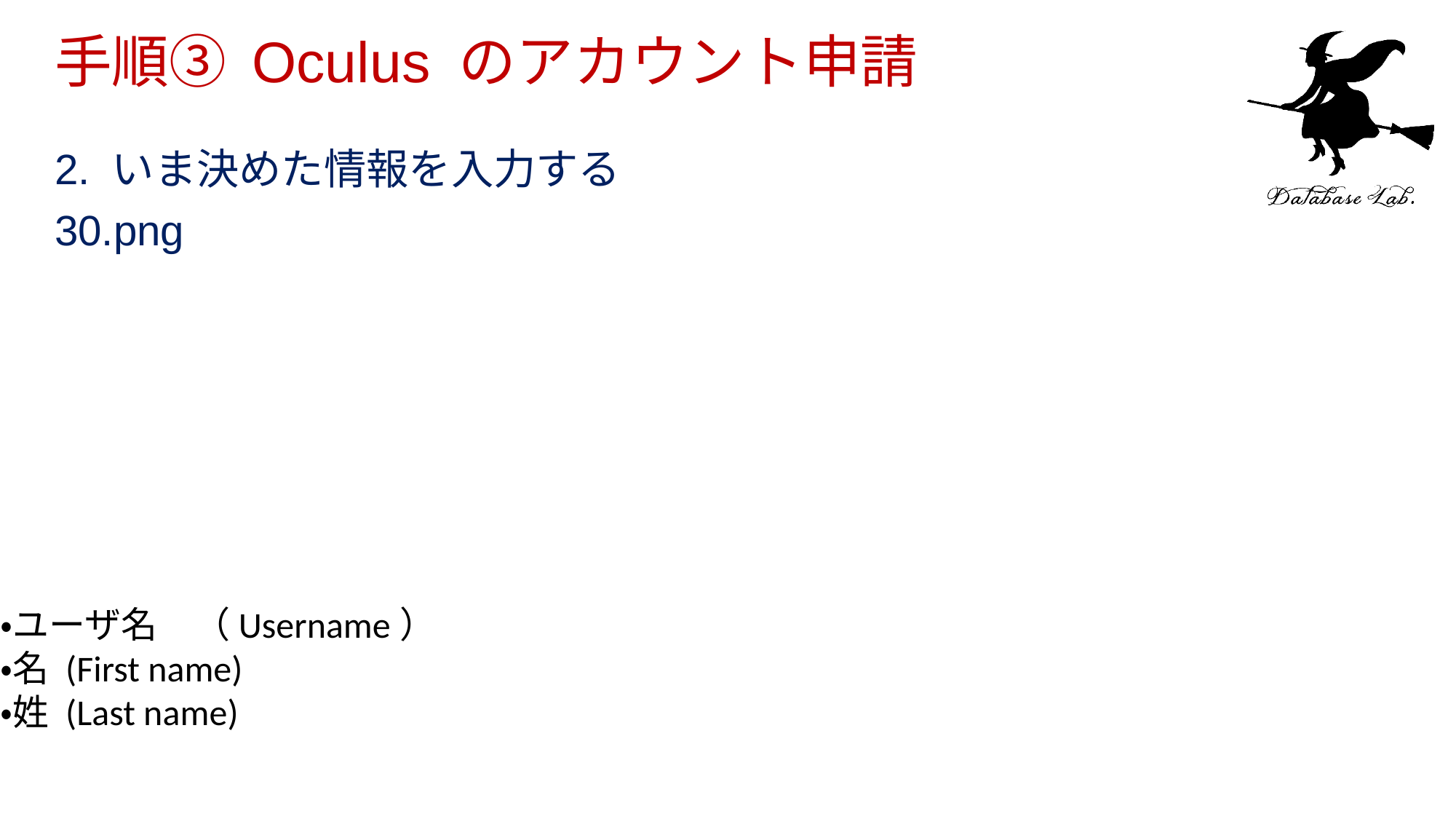

# 手順③ Oculus のアカウント申請
2. いま決めた情報を入力する
30.png
・ユーザ名　（Username）
・名 (First name)
・姓 (Last name)